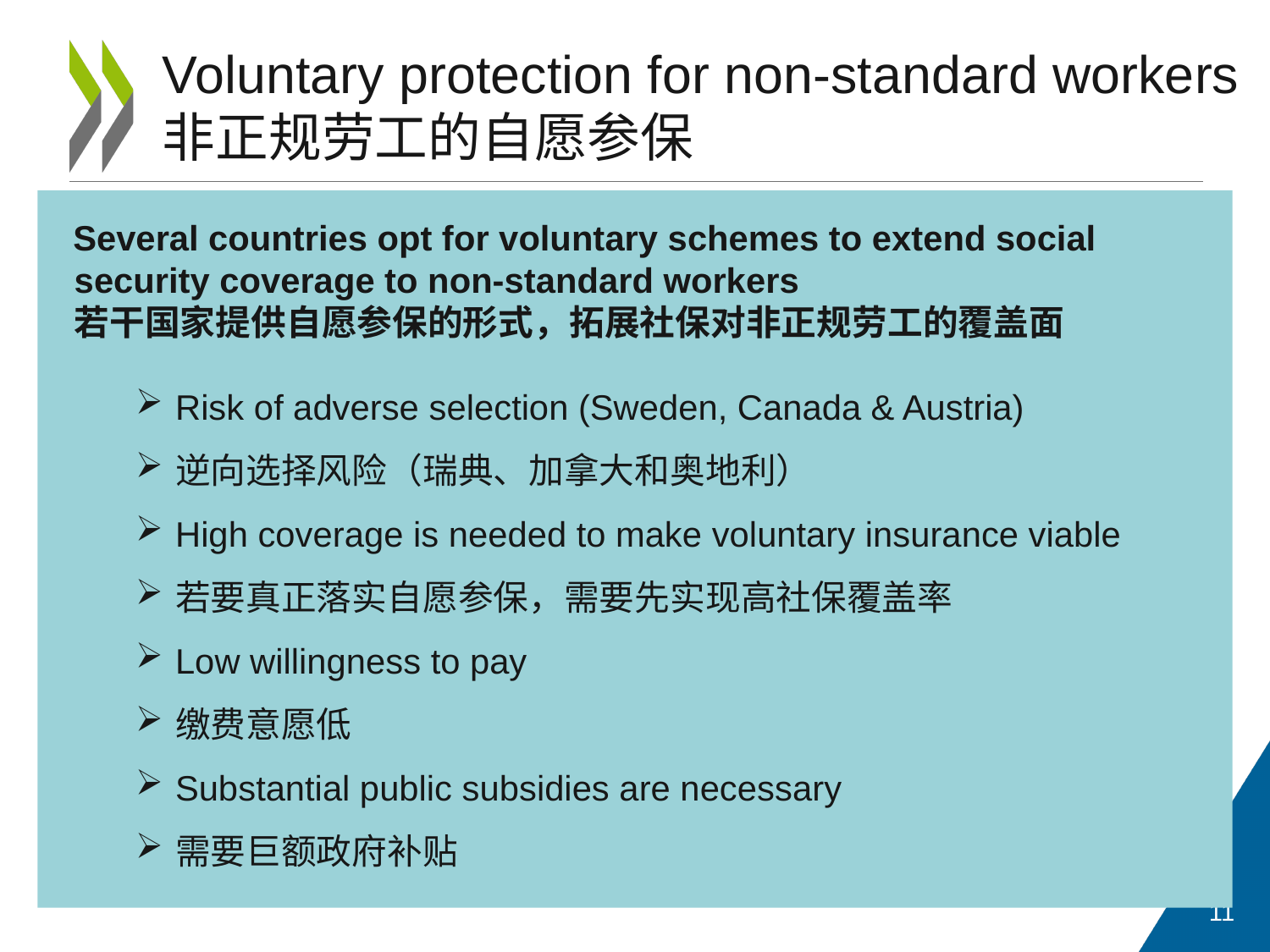

Voluntary protection for non-standard workers
非正规劳工的自愿参保

Several countries opt for voluntary schemes to extend social security coverage to non-standard workers
若干国家提供自愿参保的形式，拓展社保对非正规劳工的覆盖面
Risk of adverse selection (Sweden, Canada & Austria)
逆向选择风险（瑞典、加拿大和奥地利）
High coverage is needed to make voluntary insurance viable
若要真正落实自愿参保，需要先实现高社保覆盖率
Low willingness to pay
缴费意愿低
Substantial public subsidies are necessary
需要巨额政府补贴

11